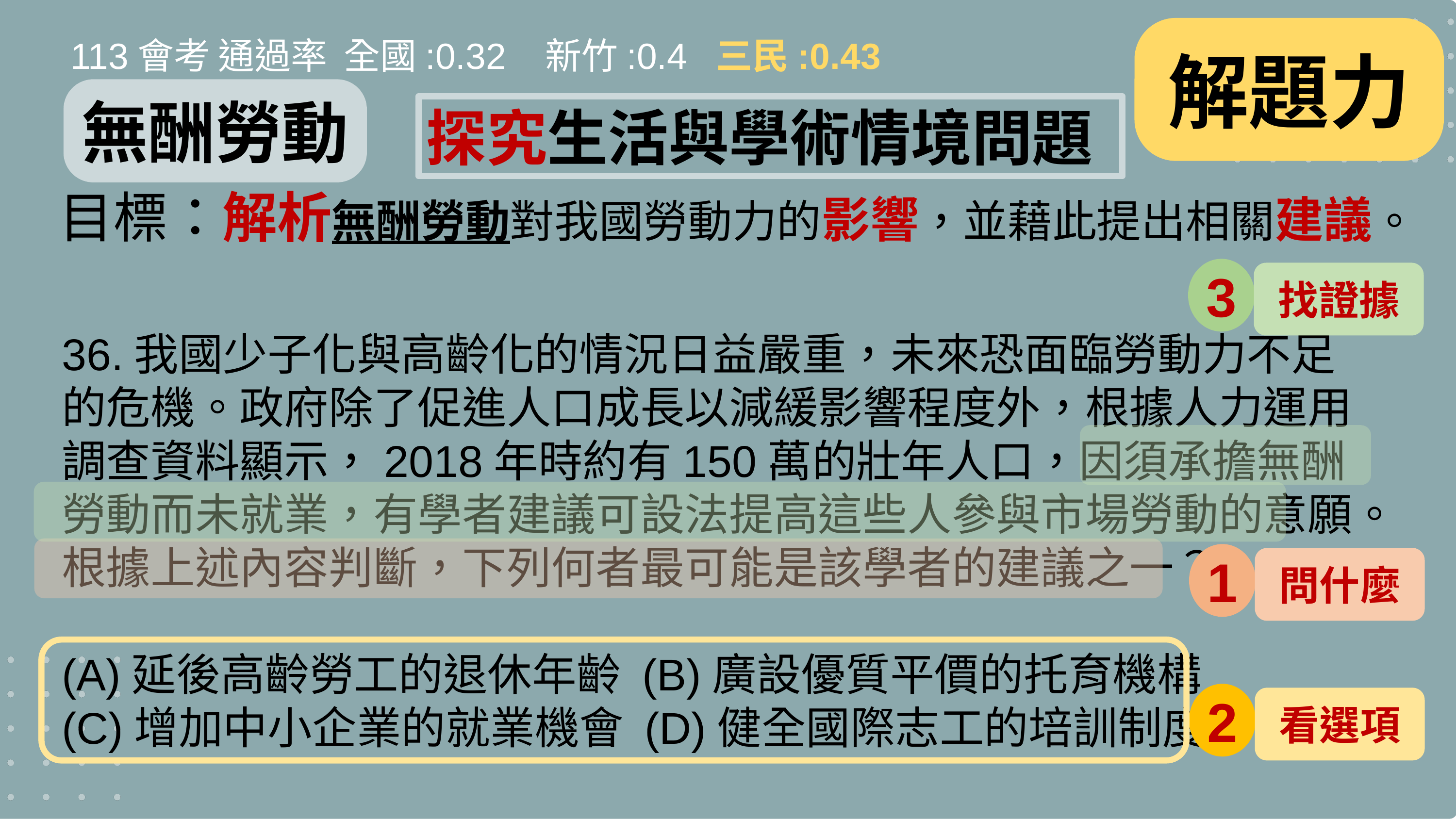

解題力
113會考 通過率  全國:0.32   新竹:0.4  三民:0.43
無酬勞動
探究生活與學術情境問題
# 目標：解析無酬勞動對我國勞動力的影響，並藉此提出相關建議。
3
找證據
36.我國少子化與高齡化的情況日益嚴重，未來恐面臨勞動力不足的危機。政府除了促進人口成長以減緩影響程度外，根據人力運用調查資料顯示，2018年時約有150萬的壯年人口，因須承擔無酬勞動而未就業，有學者建議可設法提高這些人參與市場勞動的意願。根據上述內容判斷，下列何者最可能是該學者的建議之一？

(A)延後高齡勞工的退休年齡 (B)廣設優質平價的托育機構
(C)增加中小企業的就業機會 (D)健全國際志工的培訓制度

1
問什麼

2
看選項